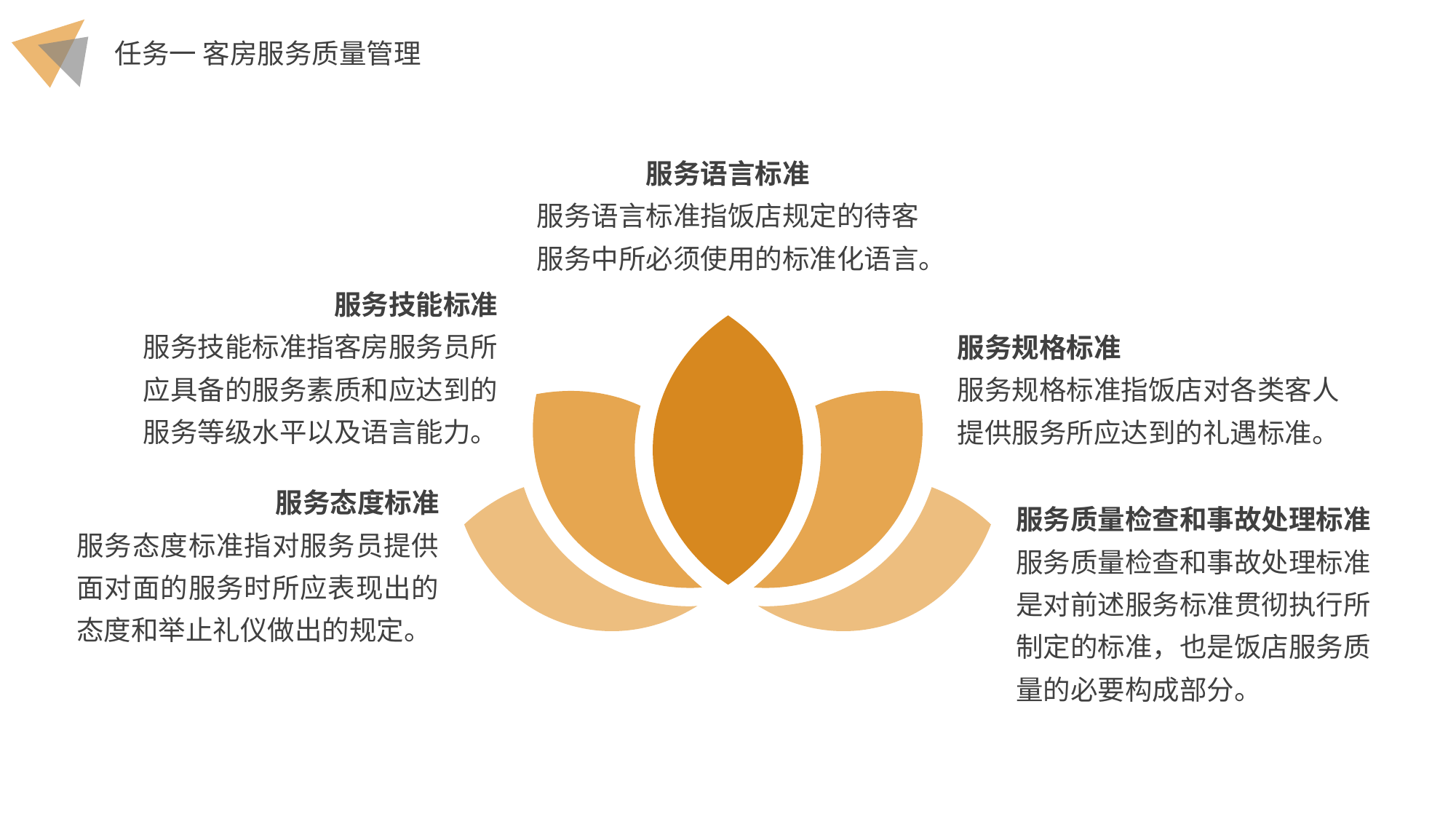

服务语言标准
服务语言标准指饭店规定的待客服务中所必须使用的标准化语言。
服务技能标准
服务技能标准指客房服务员所应具备的服务素质和应达到的服务等级水平以及语言能力。
服务规格标准
服务规格标准指饭店对各类客人提供服务所应达到的礼遇标准。

服务态度标准
服务态度标准指对服务员提供面对面的服务时所应表现出的态度和举止礼仪做出的规定。
服务质量检查和事故处理标准
服务质量检查和事故处理标准是对前述服务标准贯彻执行所制定的标准，也是饭店服务质量的必要构成部分。